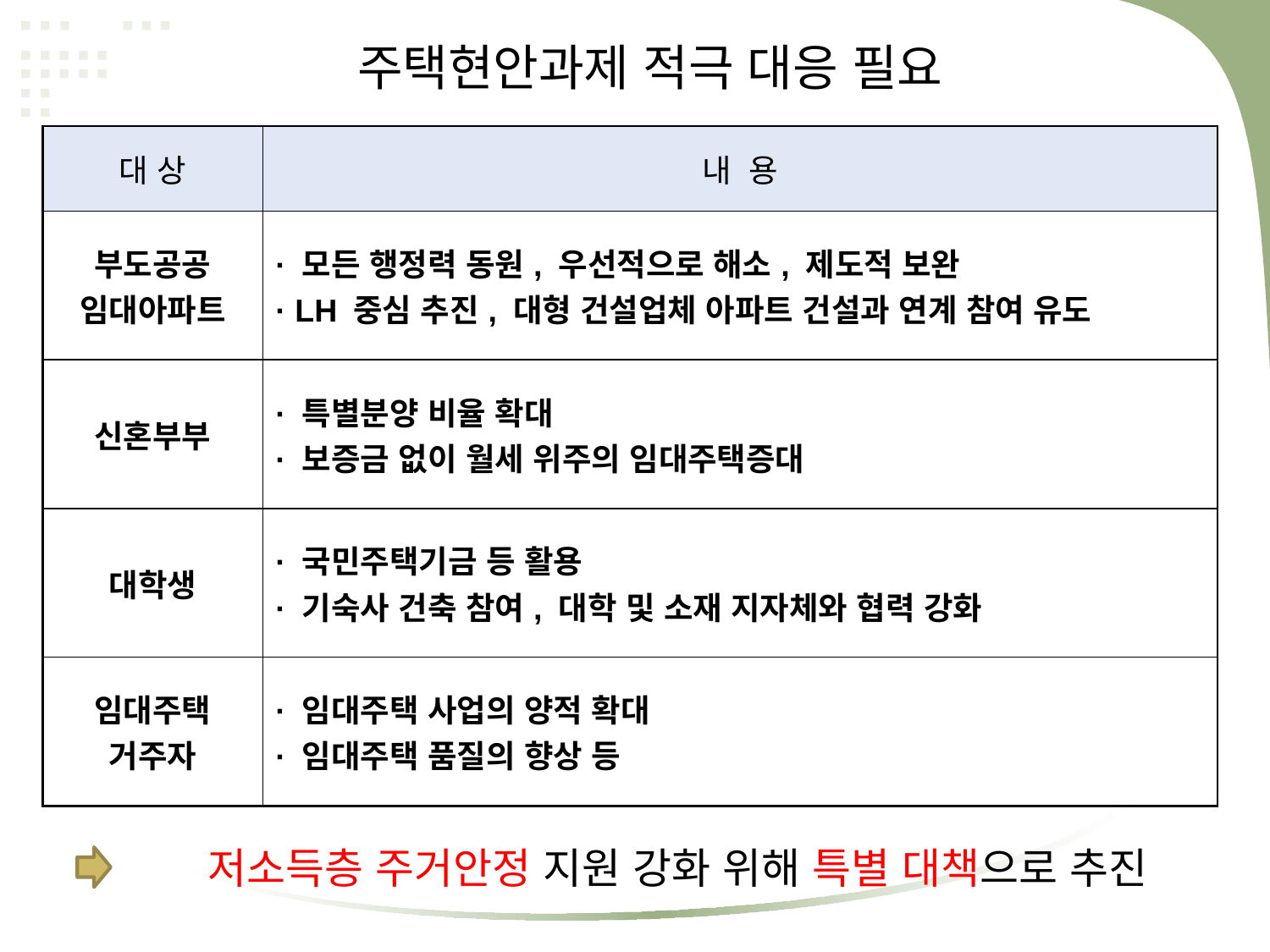

# 주택현안과제 적극 대응 필요
| 대 상 | 내 용 |
| --- | --- |
| 부도공공 임대아파트 | · 모든 행정력 동원, 우선적으로 해소, 제도적 보완 · LH 중심 추진, 대형 건설업체 아파트 건설과 연계 참여 유도 |
| 신혼부부 | · 특별분양 비율 확대 · 보증금 없이 월세 위주의 임대주택증대 |
| 대학생 | · 국민주택기금 등 활용 · 기숙사 건축 참여, 대학 및 소재 지자체와 협력 강화 |
| 임대주택 거주자 | · 임대주택 사업의 양적 확대 · 임대주택 품질의 향상 등 |
저소득층 주거안정 지원 강화 위해 특별 대책으로 추진